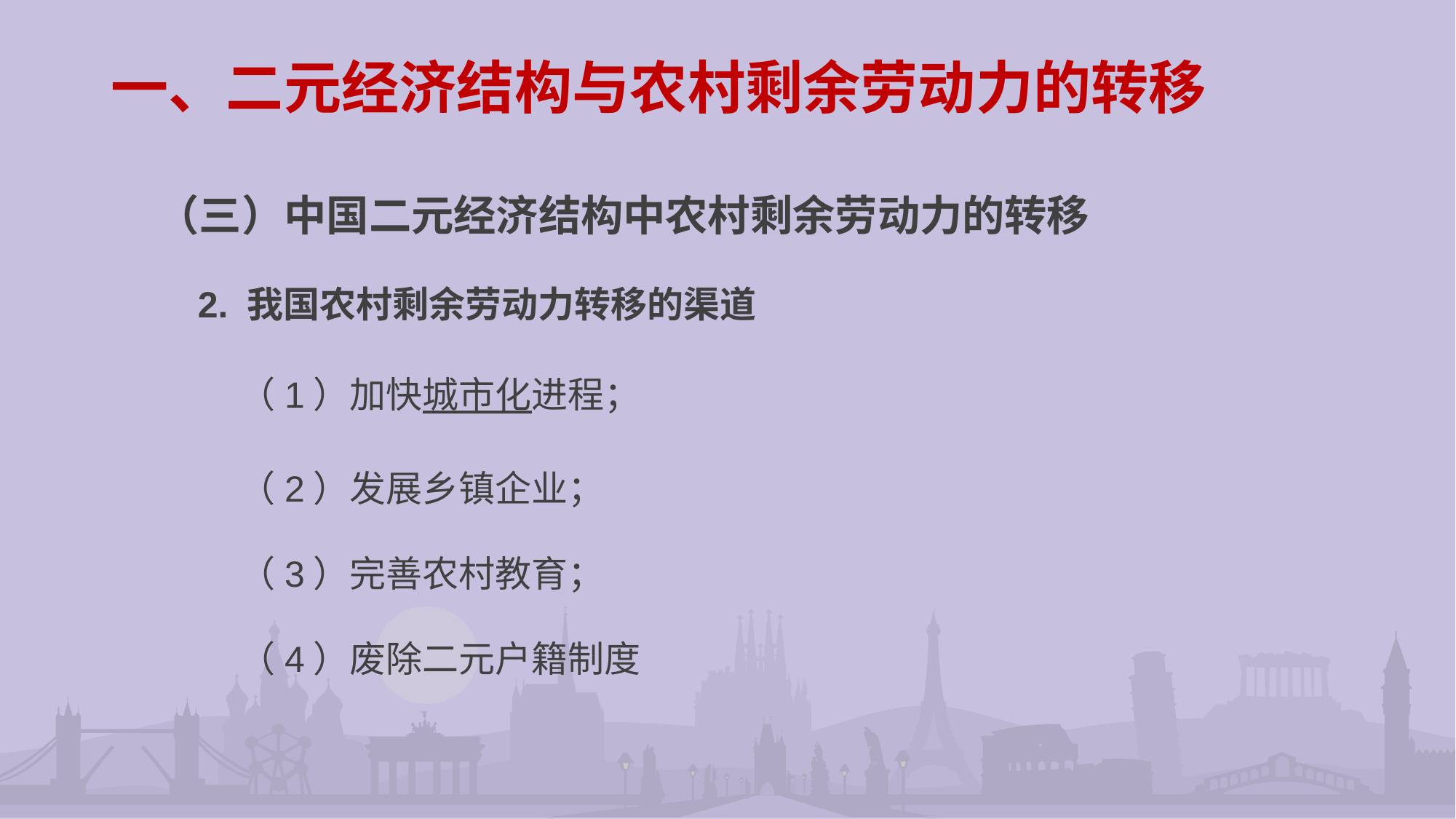

# 一、二元经济结构与农村剩余劳动力的转移
（三）中国二元经济结构中农村剩余劳动力的转移
    2. 我国农村剩余劳动力转移的渠道
         （1）加快城市化进程；
         （2）发展乡镇企业；
         （3）完善农村教育；
         （4）废除二元户籍制度